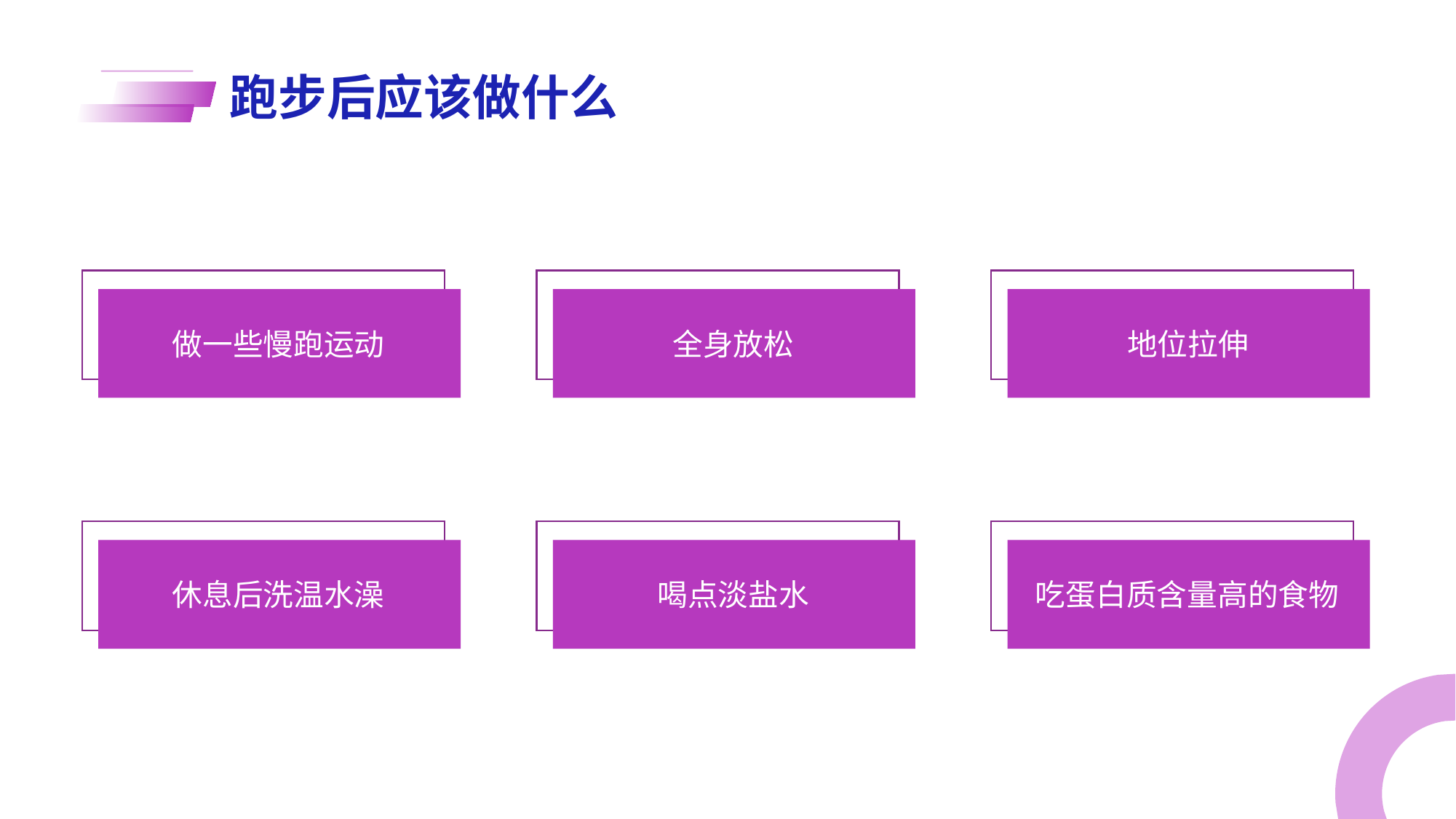

# 跑步后应该做什么

地位拉伸
全身放松
做一些慢跑运动

吃蛋白质含量高的食物
喝点淡盐水
休息后洗温水澡